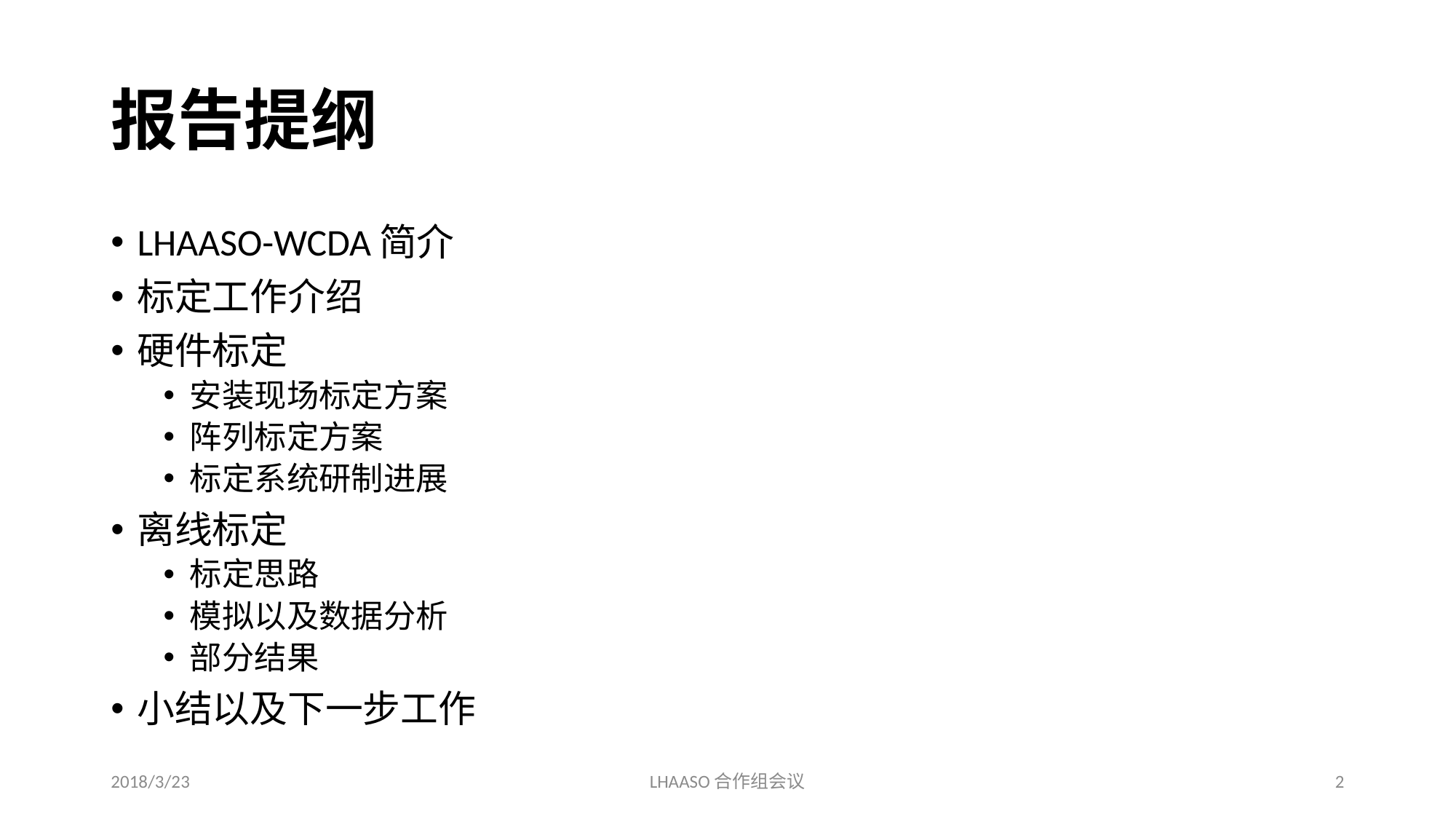

# 报告提纲
LHAASO-WCDA简介
标定工作介绍
硬件标定
安装现场标定方案
阵列标定方案
标定系统研制进展
离线标定
标定思路
模拟以及数据分析
部分结果
小结以及下一步工作
2018/3/23
LHAASO合作组会议
2